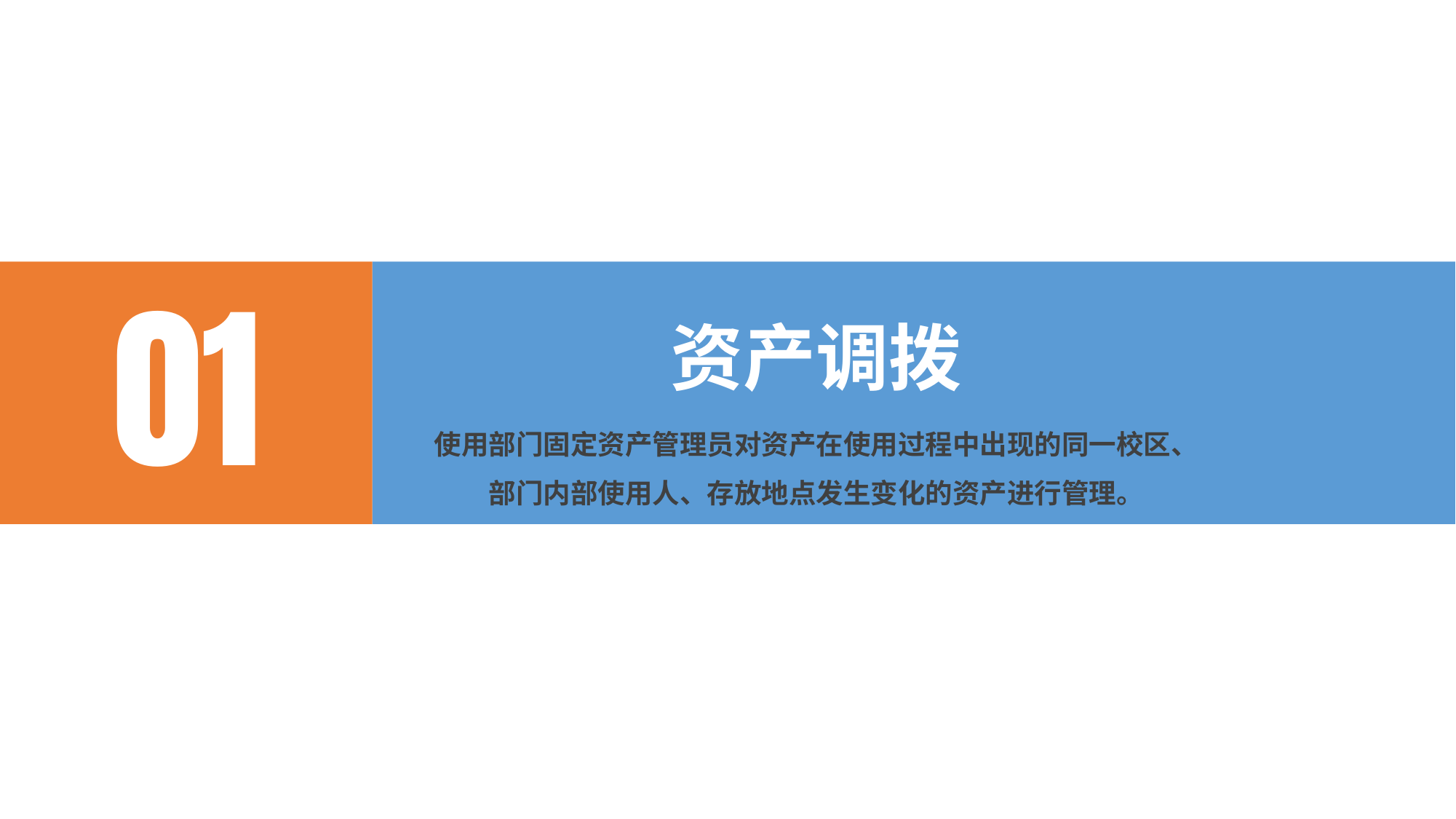

01
资产调拨
使用部门固定资产管理员对资产在使用过程中出现的同一校区、部门内部使用人、存放地点发生变化的资产进行管理。